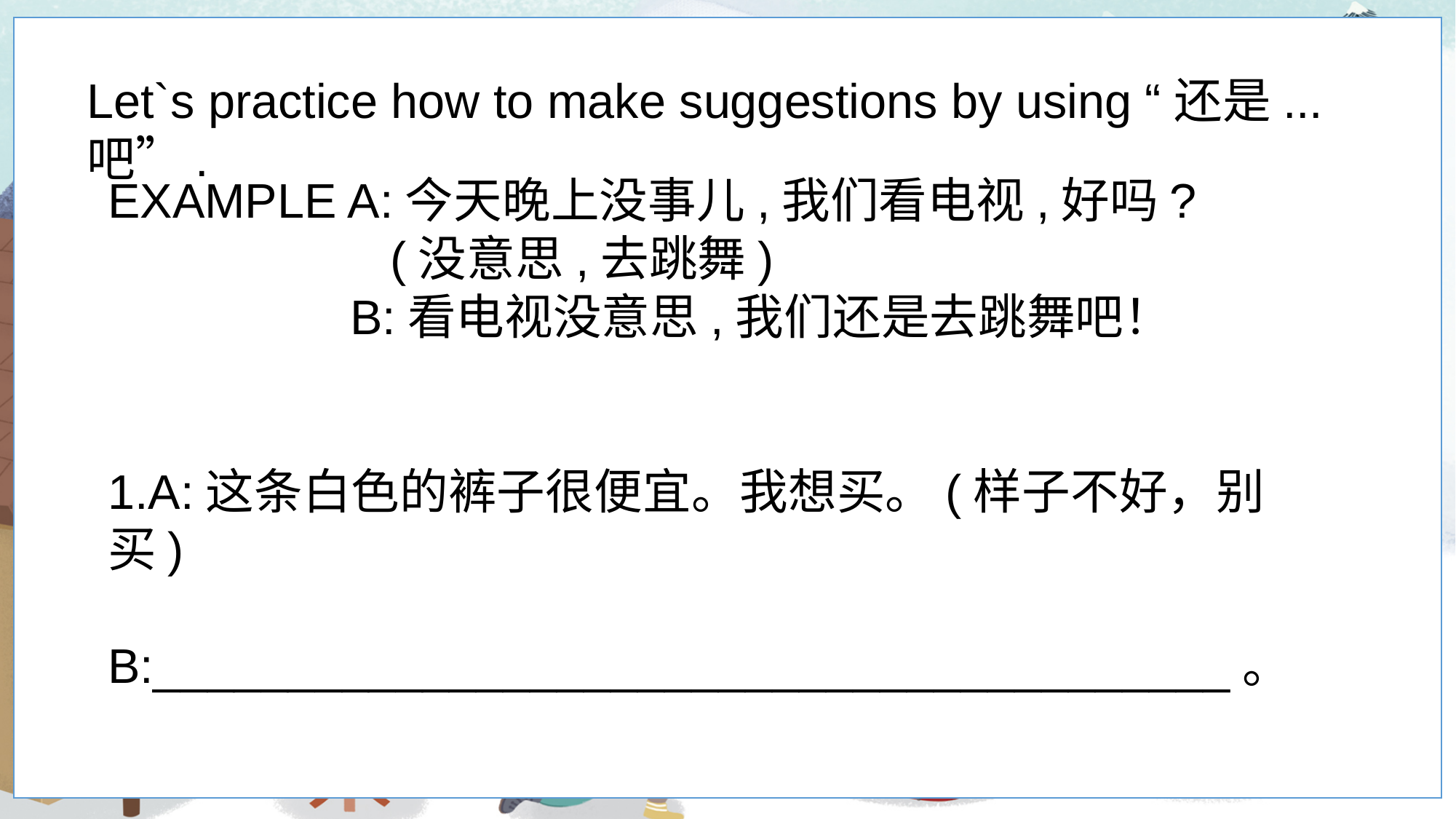

Let`s practice how to make suggestions by using “还是...吧”.
EXAMPLE A:今天晚上没事儿,我们看电视,好吗?
                     (没意思,去跳舞)
                  B:看电视没意思,我们还是去跳舞吧！

1.A:这条白色的裤子很便宜。我想买。(样子不好，别买)
   B:________________________________________。